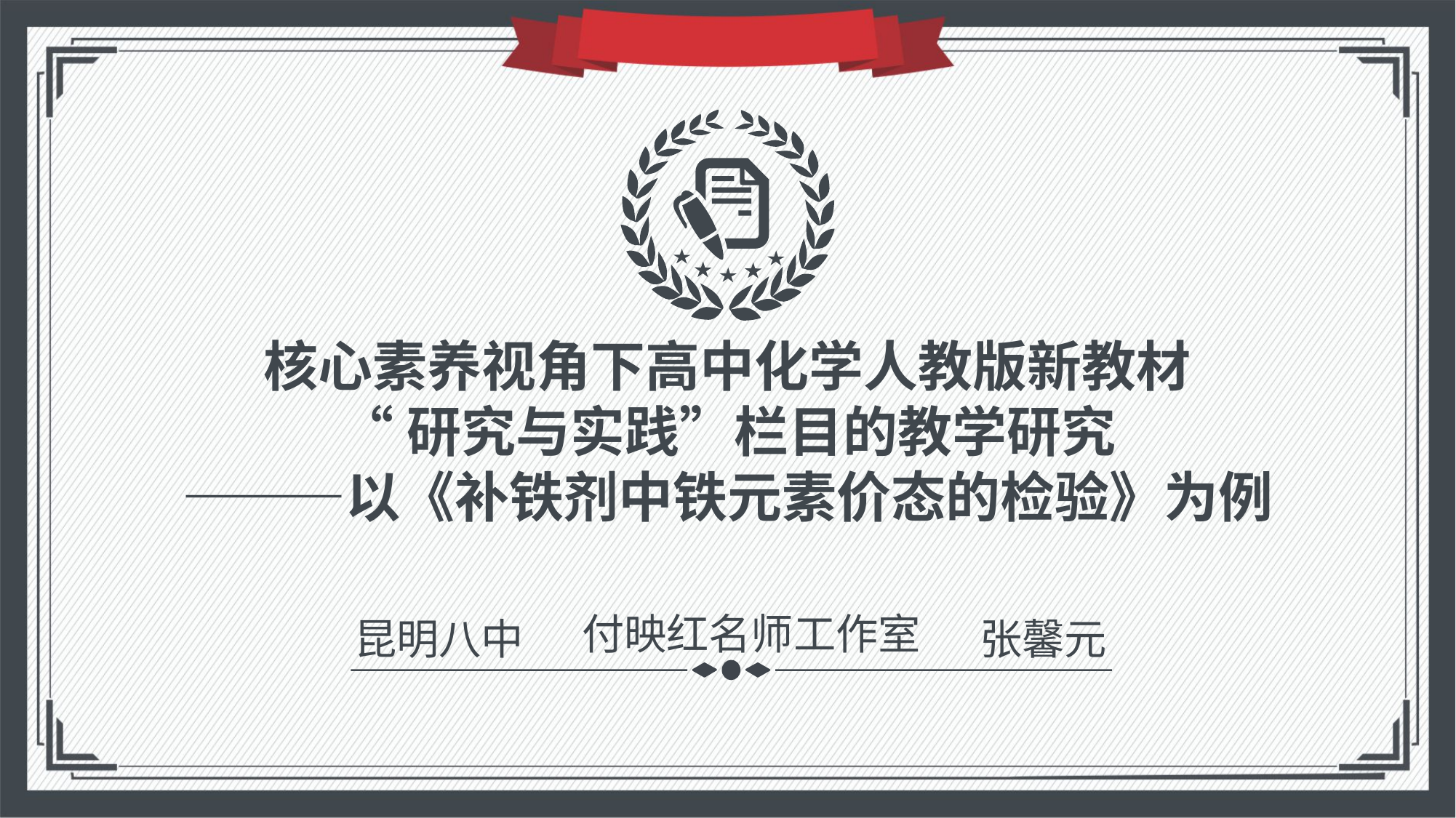

核心素养视角下高中化学人教版新教材
“研究与实践”栏目的教学研究
———以《补铁剂中铁元素价态的检验》为例
付映红名师工作室
昆明八中
张馨元